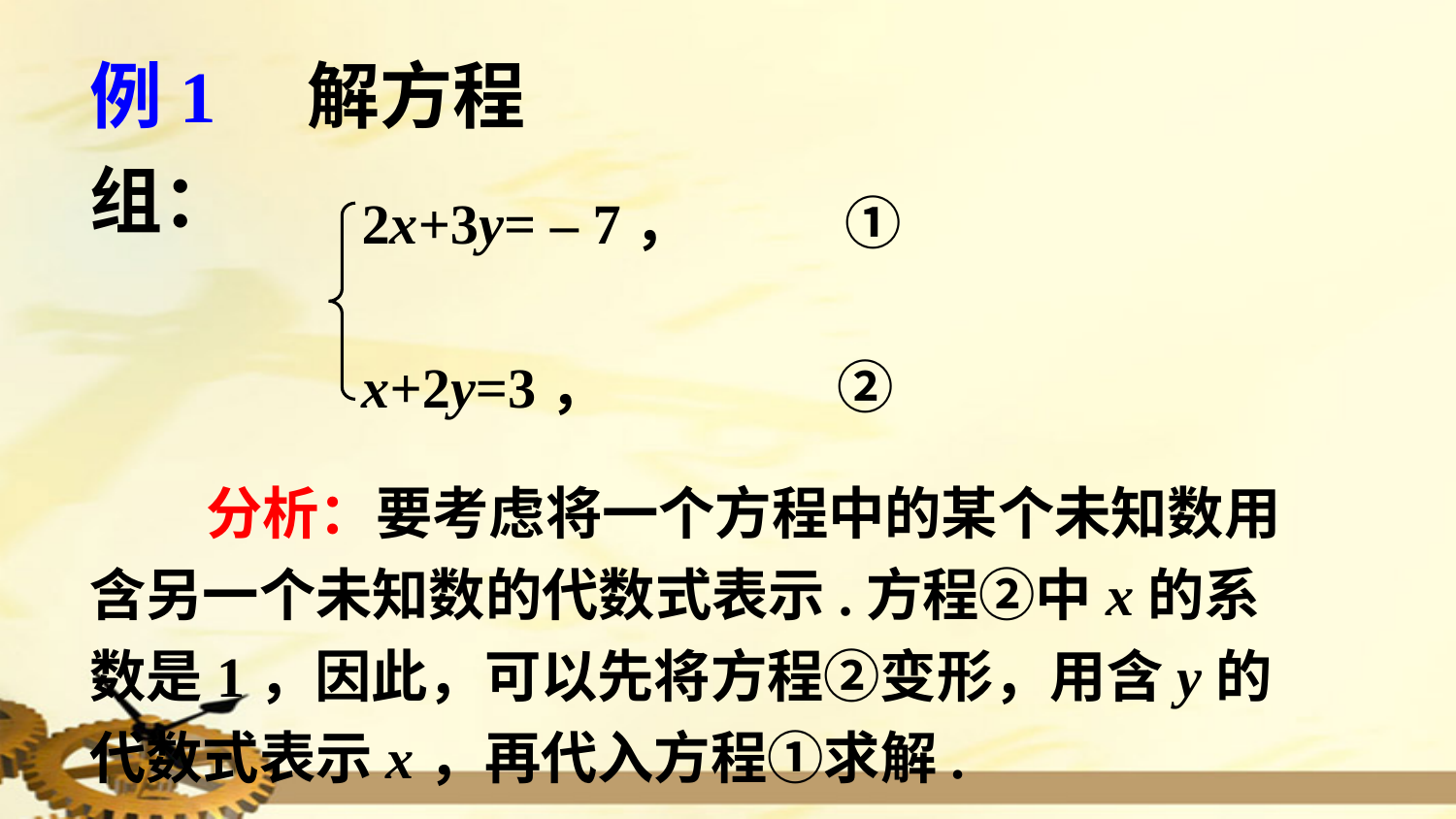

例1    解方程组：
2x+3y= – 7，            ①

x+2y=3，                  ②
        分析：要考虑将一个方程中的某个未知数用含另一个未知数的代数式表示.方程②中x的系数是1，因此，可以先将方程②变形，用含y的代数式表示x，再代入方程①求解.